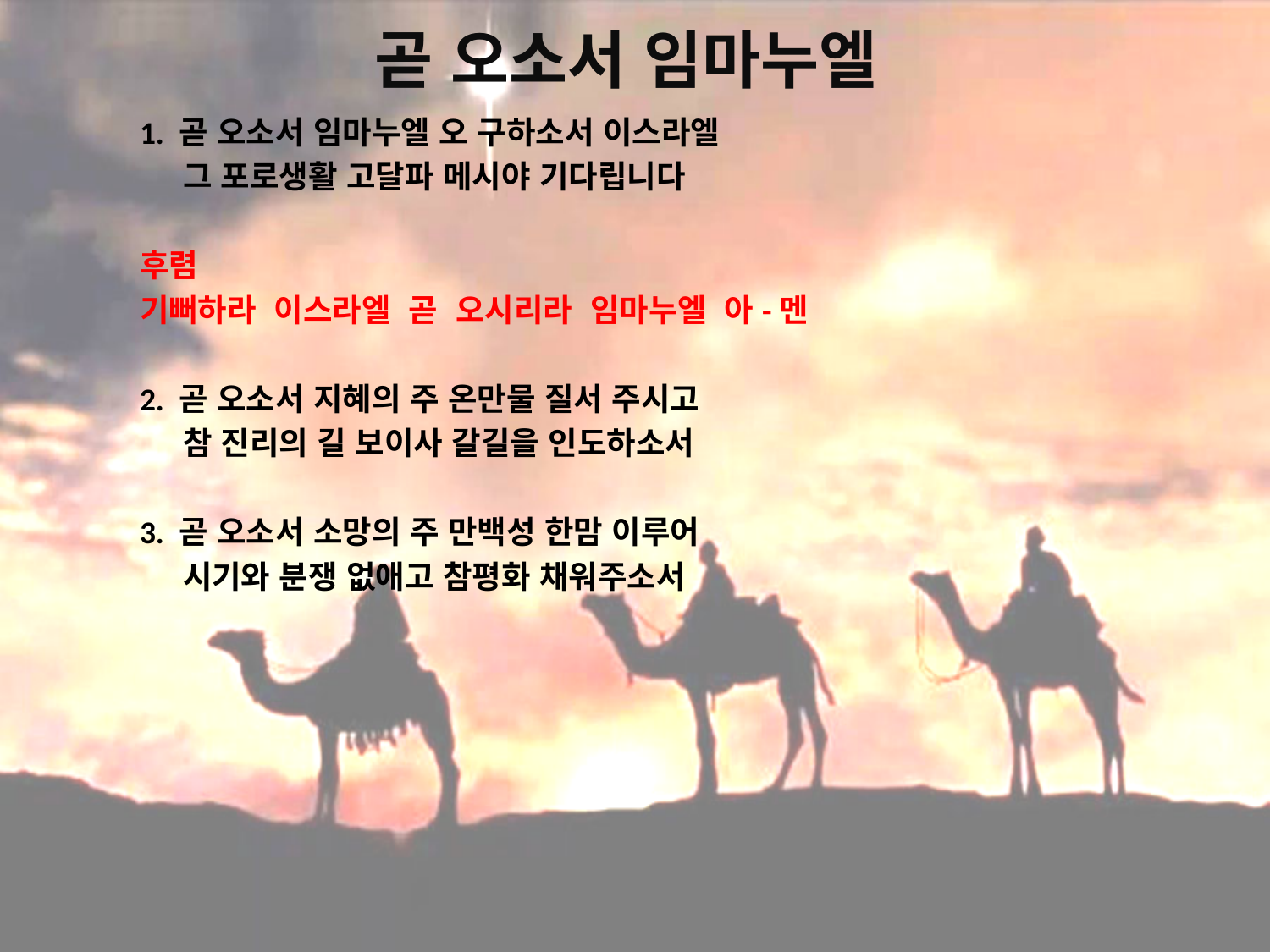

# 곧 오소서 임마누엘
1. 곧 오소서 임마누엘 오 구하소서 이스라엘
    그 포로생활 고달파 메시야 기다립니다

후렴
기뻐하라  이스라엘  곧  오시리라  임마누엘  아-멘

2. 곧 오소서 지혜의 주 온만물 질서 주시고
    참 진리의 길 보이사 갈길을 인도하소서

3. 곧 오소서 소망의 주 만백성 한맘 이루어
    시기와 분쟁 없애고 참평화 채워주소서